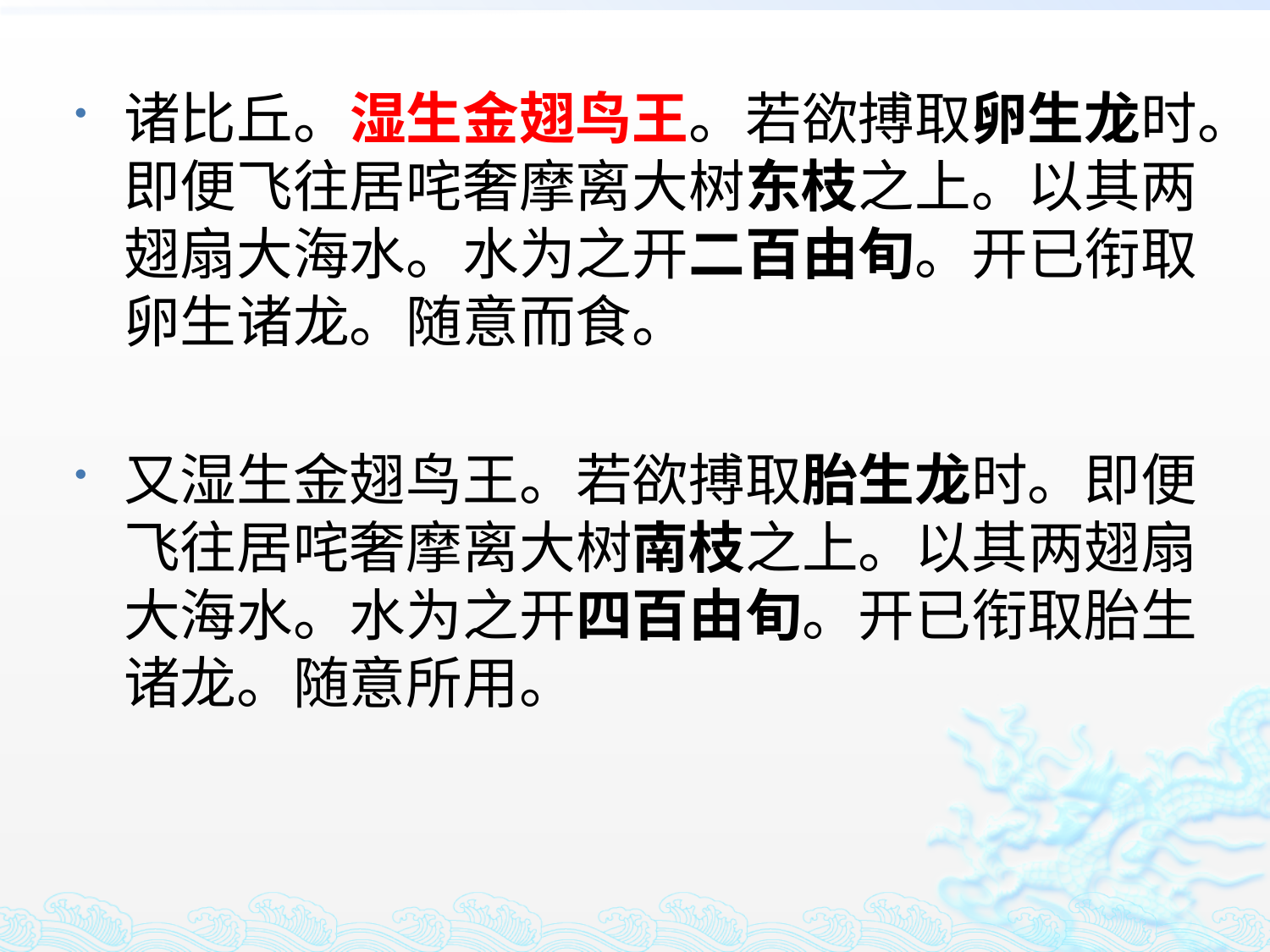

诸比丘。湿生金翅鸟王。若欲搏取卵生龙时。即便飞往居咤奢摩离大树东枝之上。以其两翅扇大海水。水为之开二百由旬。开已衔取卵生诸龙。随意而食。

又湿生金翅鸟王。若欲搏取胎生龙时。即便飞往居咤奢摩离大树南枝之上。以其两翅扇大海水。水为之开四百由旬。开已衔取胎生诸龙。随意所用。